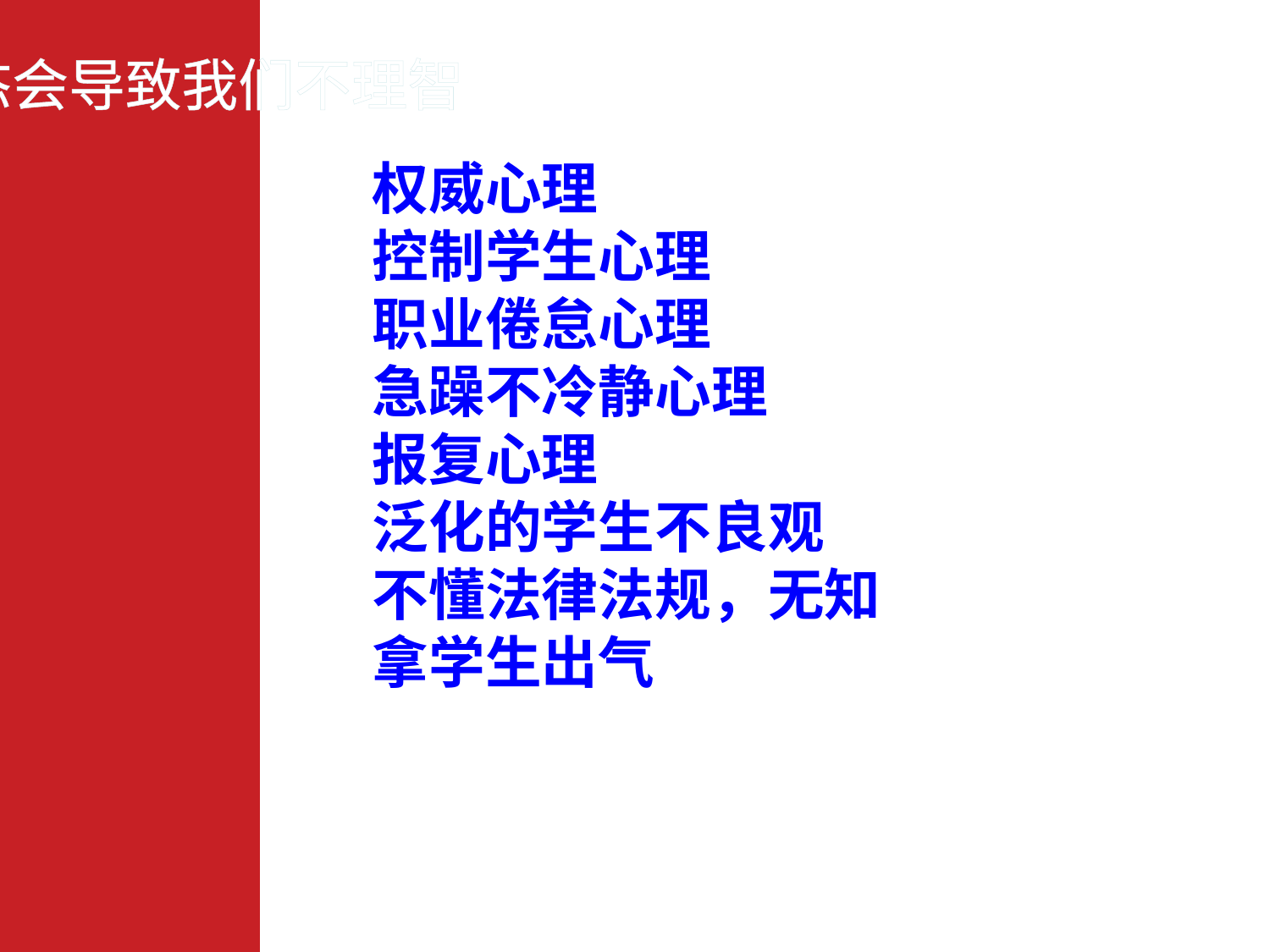

不良心态会导致我们不理智
权威心理
控制学生心理
职业倦怠心理
急躁不冷静心理
报复心理
泛化的学生不良观
不懂法律法规，无知
拿学生出气